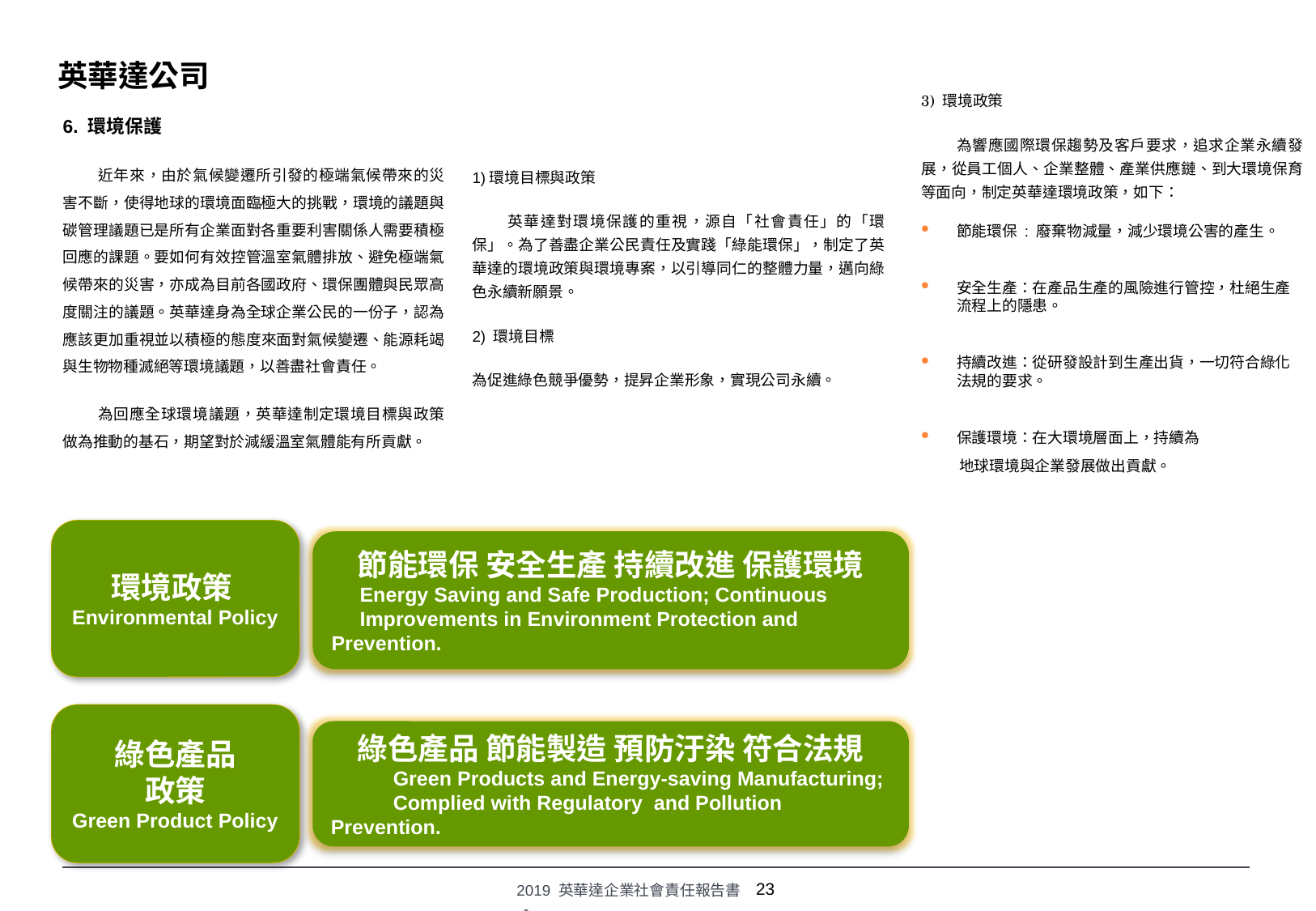

# 英華達公司

3) 環境政策
為響應國際環保趨勢及客戶要求，追求企業永續發展，從員工個人、企業整體、產業供應鏈、到大環境保育等面向，制定英華達環境政策，如下：
節能環保 : 廢棄物減量，減少環境公害的產生。

安全生產：在產品生產的風險進行管控，杜絕生產流程上的隱患。

持續改進：從研發設計到生產出貨，一切符合綠化法規的要求。

保護環境：在大環境層面上，持續為
          地球環境與企業發展做出貢獻。

6. 環境保護
近年來，由於氣候變遷所引發的極端氣候帶來的災害不斷，使得地球的環境面臨極大的挑戰，環境的議題與碳管理議題已是所有企業面對各重要利害關係人需要積極回應的課題。要如何有效控管溫室氣體排放、避免極端氣候帶來的災害，亦成為目前各國政府、環保團體與民眾高度關注的議題。英華達身為全球企業公民的一份子，認為應該更加重視並以積極的態度來面對氣候變遷、能源耗竭與生物物種滅絕等環境議題，以善盡社會責任。
為回應全球環境議題，英華達制定環境目標與政策做為推動的基石，期望對於減緩溫室氣體能有所貢獻。

1)環境目標與政策
英華達對環境保護的重視，源自「社會責任」的「環保」。為了善盡企業公民責任及實踐「綠能環保」，制定了英華達的環境政策與環境專案，以引導同仁的整體力量，邁向綠色永續新願景。
2) 環境目標
為促進綠色競爭優勢，提昇企業形象，實現公司永續。

環境政策Environmental Policy

節能環保 安全生產 持續改進 保護環境
     Energy Saving and Safe Production; Continuous
     Improvements in Environment Protection and Prevention.

綠色產品
政策
Green Product Policy
綠色產品 節能製造 預防汙染 符合法規
           Green Products and Energy-saving Manufacturing;
           Complied with Regulatory  and Pollution Prevention.